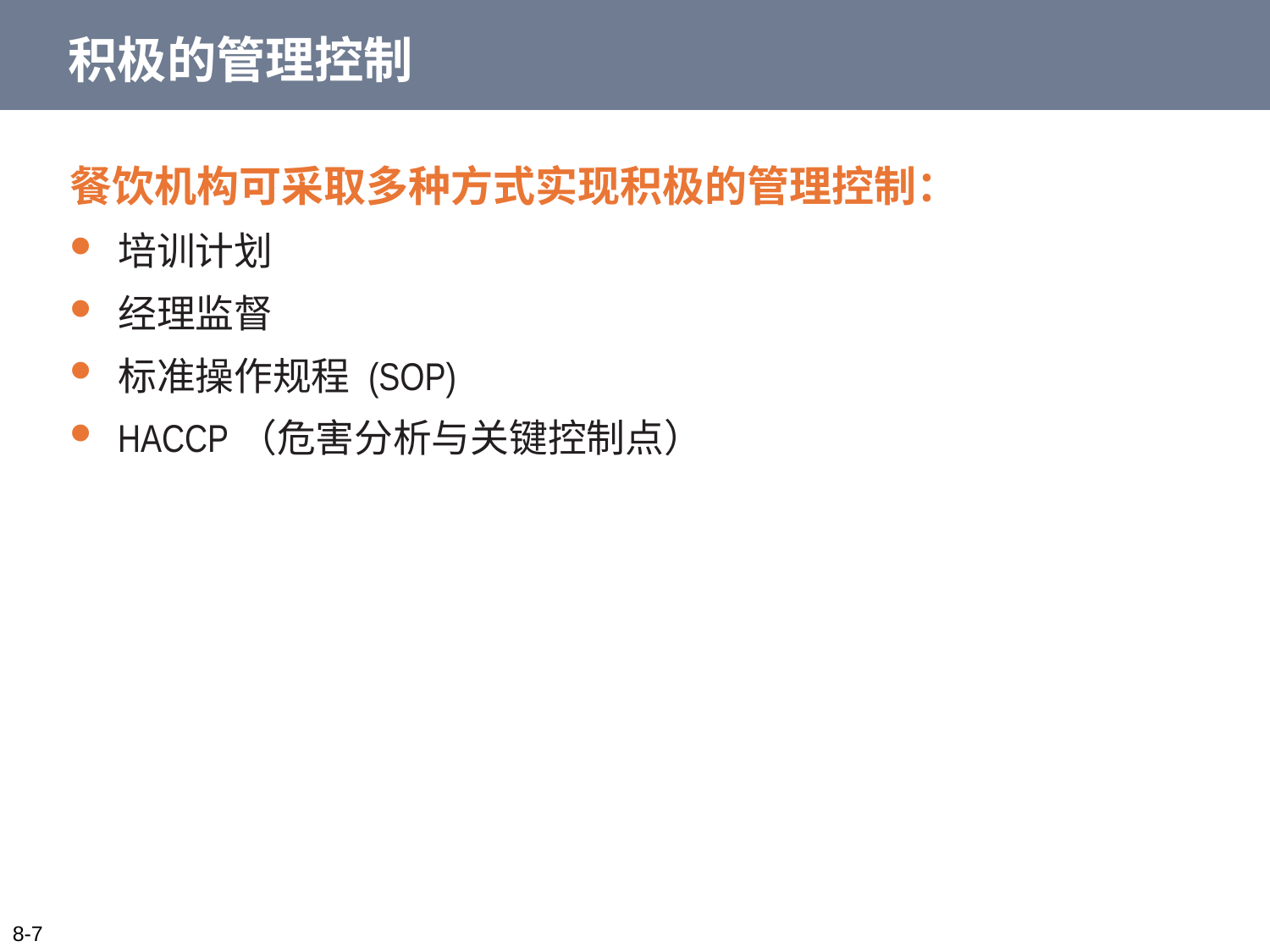

# 积极的管理控制
餐饮机构可采取多种方式实现积极的管理控制：
培训计划
经理监督
标准操作规程 (SOP)
HACCP（危害分析与关键控制点）
8-7